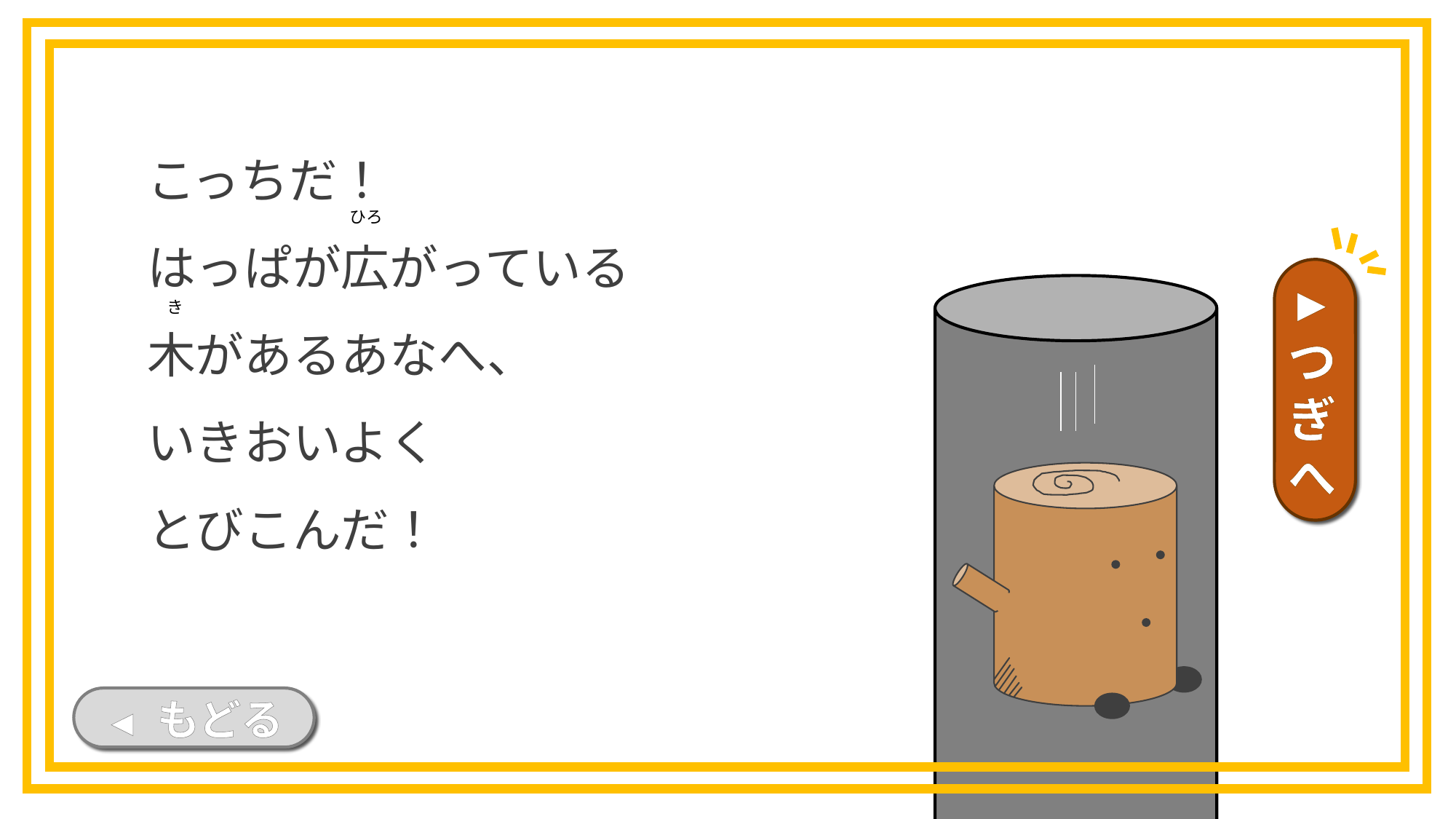

こっちだ！
はっぱが広がっている
木があるあなへ、
いきおいよく
とびこんだ！
ひろ
►つぎへ

き

◄ もどる